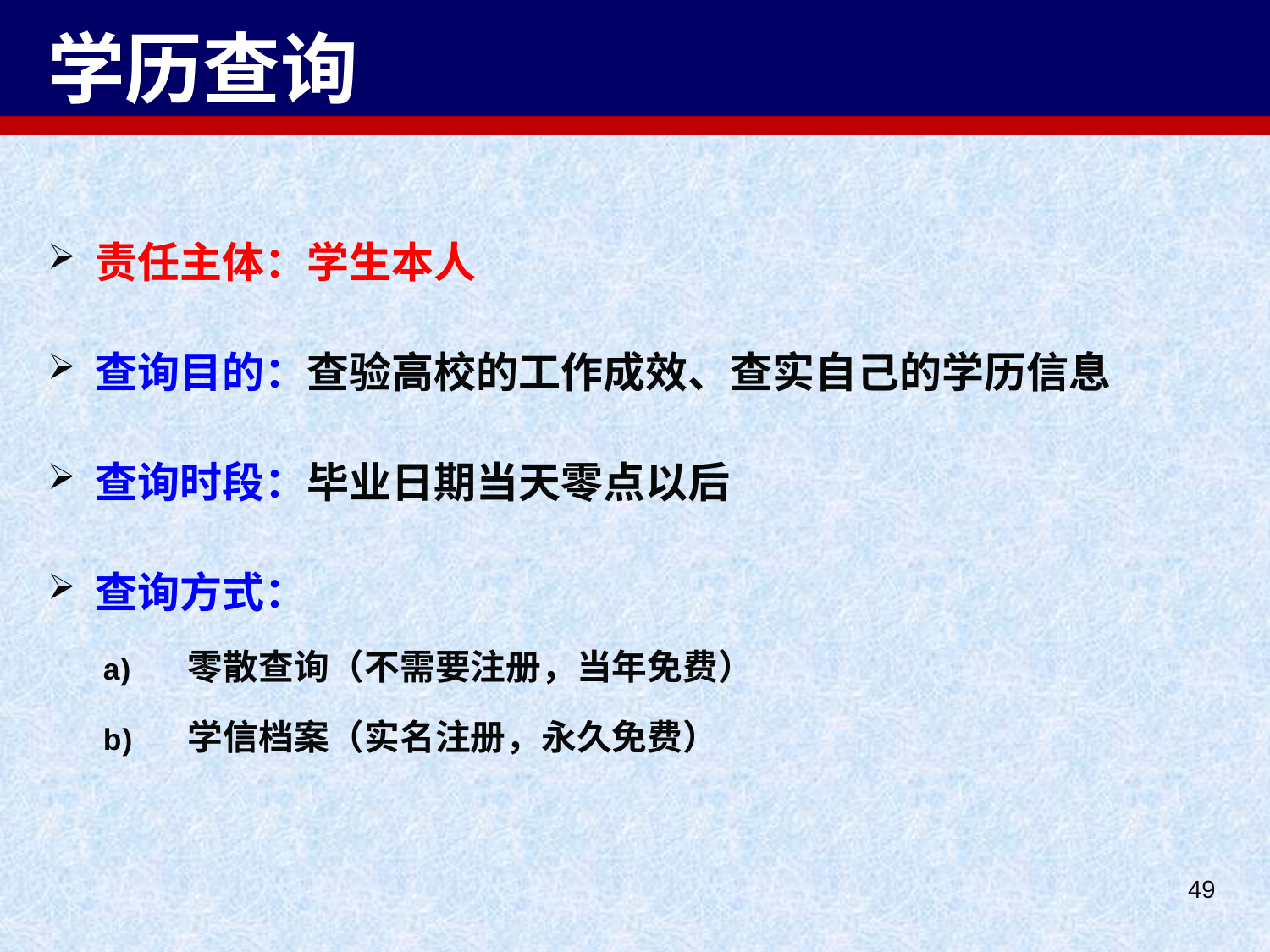

# 学历查询
责任主体：学生本人
查询目的：查验高校的工作成效、查实自己的学历信息
查询时段：毕业日期当天零点以后
查询方式：
零散查询（不需要注册，当年免费）
学信档案（实名注册，永久免费）
49